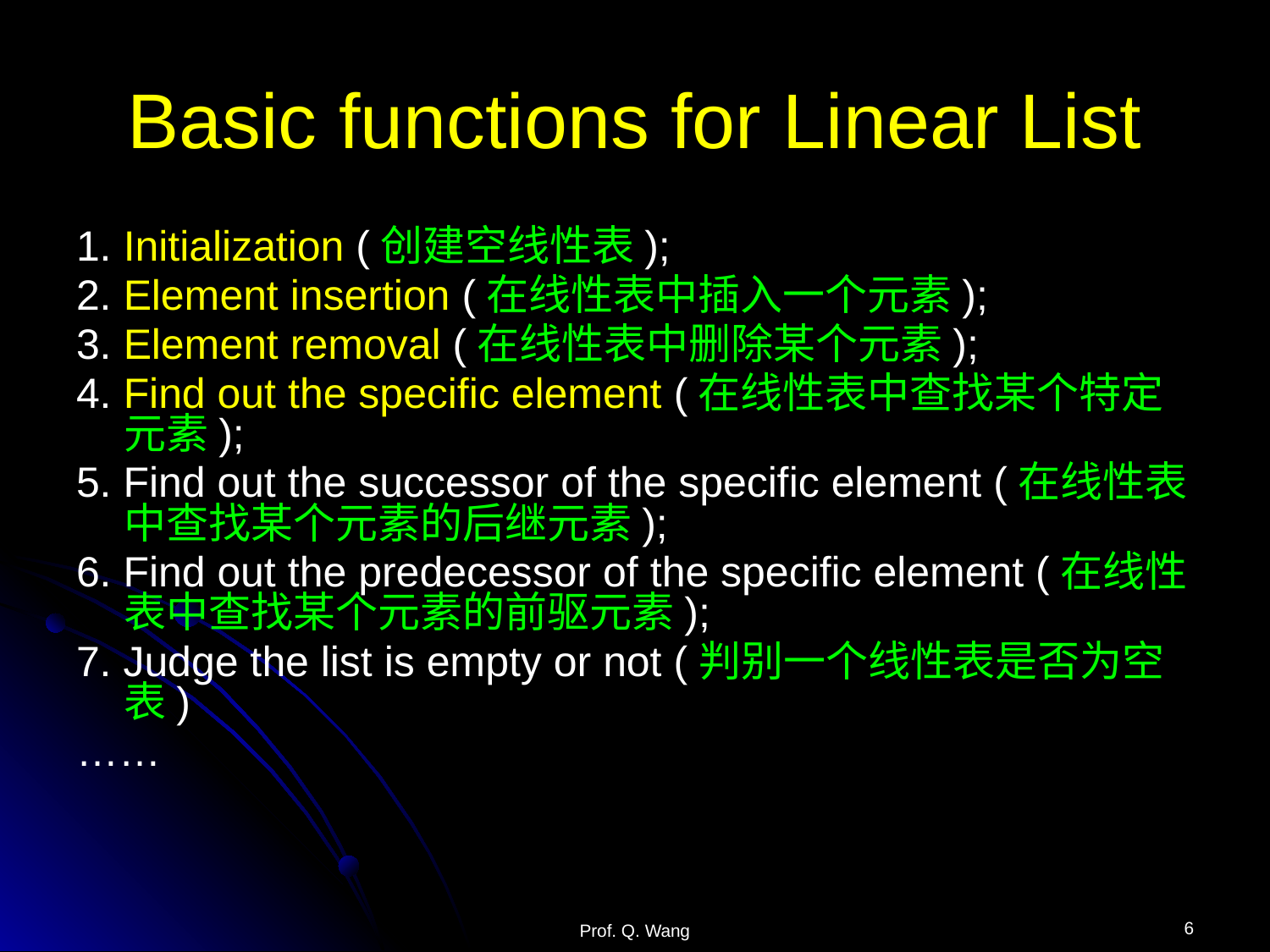

# Basic functions for Linear List
1. Initialization (创建空线性表);
2. Element insertion (在线性表中插入一个元素);
3. Element removal (在线性表中删除某个元素);
4. Find out the specific element (在线性表中查找某个特定元素);
5. Find out the successor of the specific element (在线性表中查找某个元素的后继元素);
6. Find out the predecessor of the specific element (在线性表中查找某个元素的前驱元素);
7. Judge the list is empty or not (判别一个线性表是否为空表)
……

6

Prof. Q. Wang